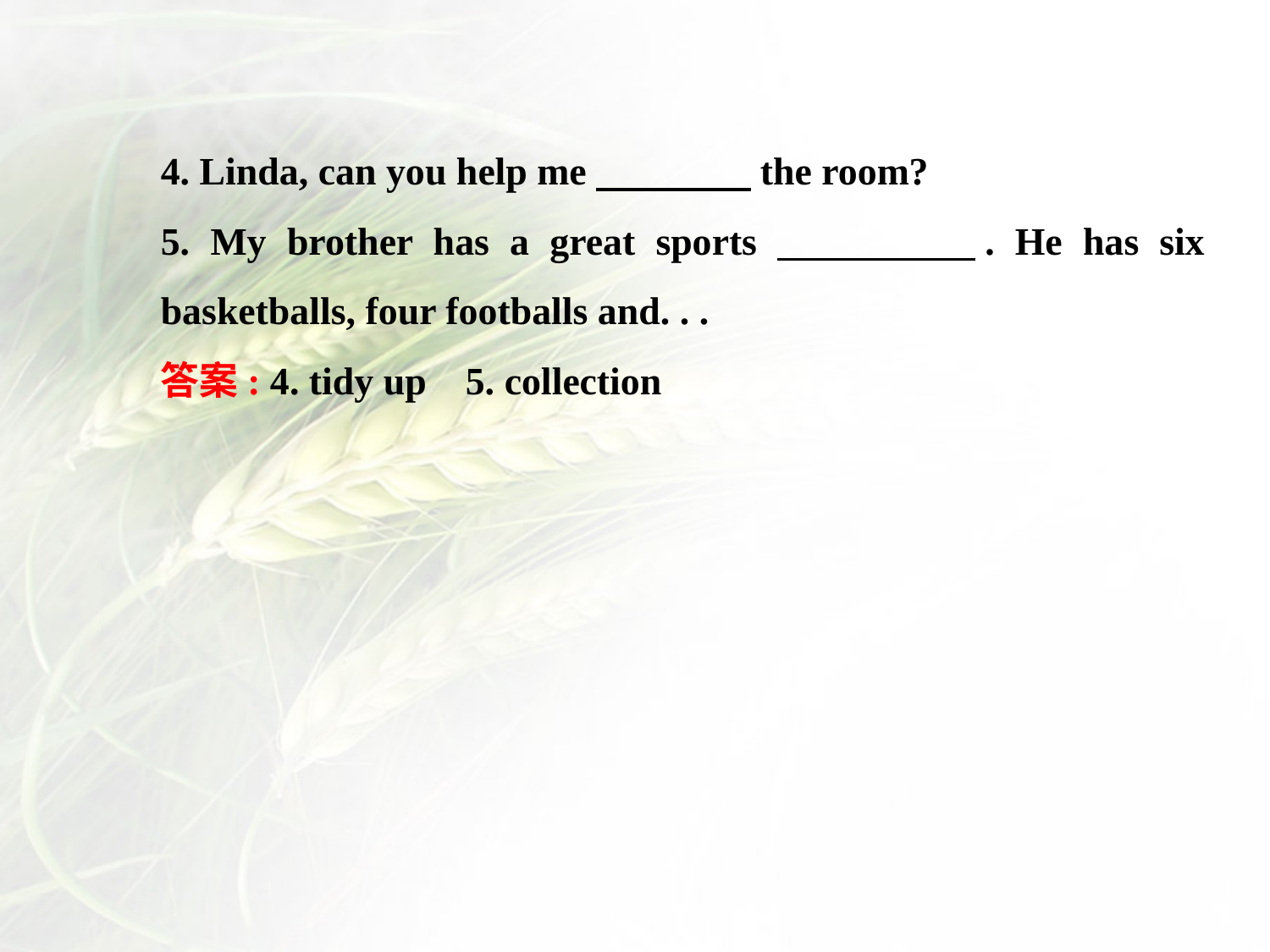

4. Linda, can you help me　　　　the room?
5. My brother has a great sports　　　　. He has six basketballs, four footballs and. . .
答案: 4. tidy up    5. collection